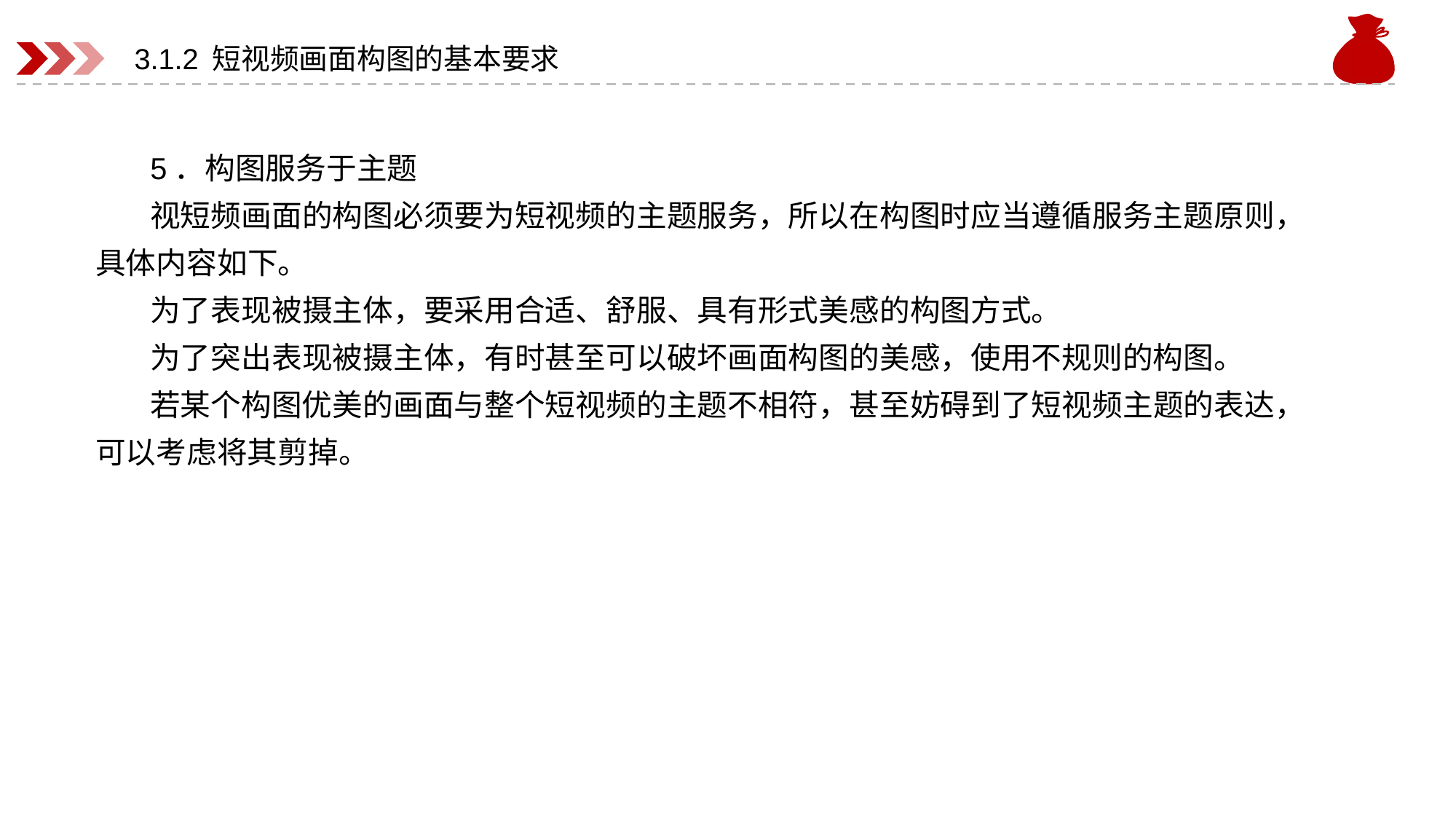

# 3.1.2 短视频画面构图的基本要求
10
5．构图服务于主题
视短频画面的构图必须要为短视频的主题服务，所以在构图时应当遵循服务主题原则，具体内容如下。
为了表现被摄主体，要采用合适、舒服、具有形式美感的构图方式。
为了突出表现被摄主体，有时甚至可以破坏画面构图的美感，使用不规则的构图。
若某个构图优美的画面与整个短视频的主题不相符，甚至妨碍到了短视频主题的表达，可以考虑将其剪掉。